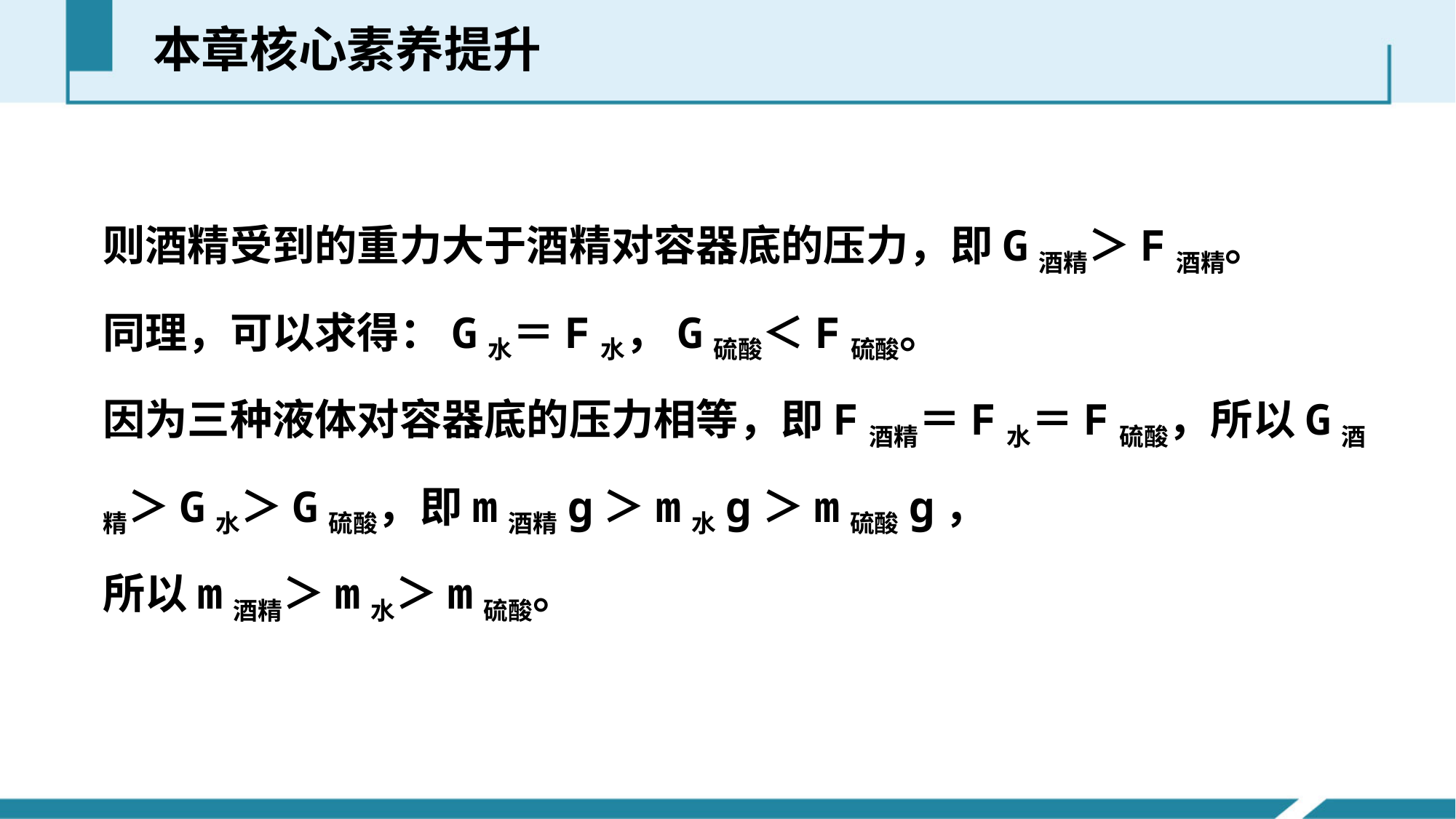

本章核心素养提升
则酒精受到的重力大于酒精对容器底的压力，即G酒精＞F酒精。
同理，可以求得：G水＝F水，G硫酸＜F硫酸。
因为三种液体对容器底的压力相等，即F酒精＝F水＝F硫酸，所以G酒精＞G水＞G硫酸，即m酒精g＞m水g＞m硫酸g，
所以m酒精＞m水＞m硫酸。